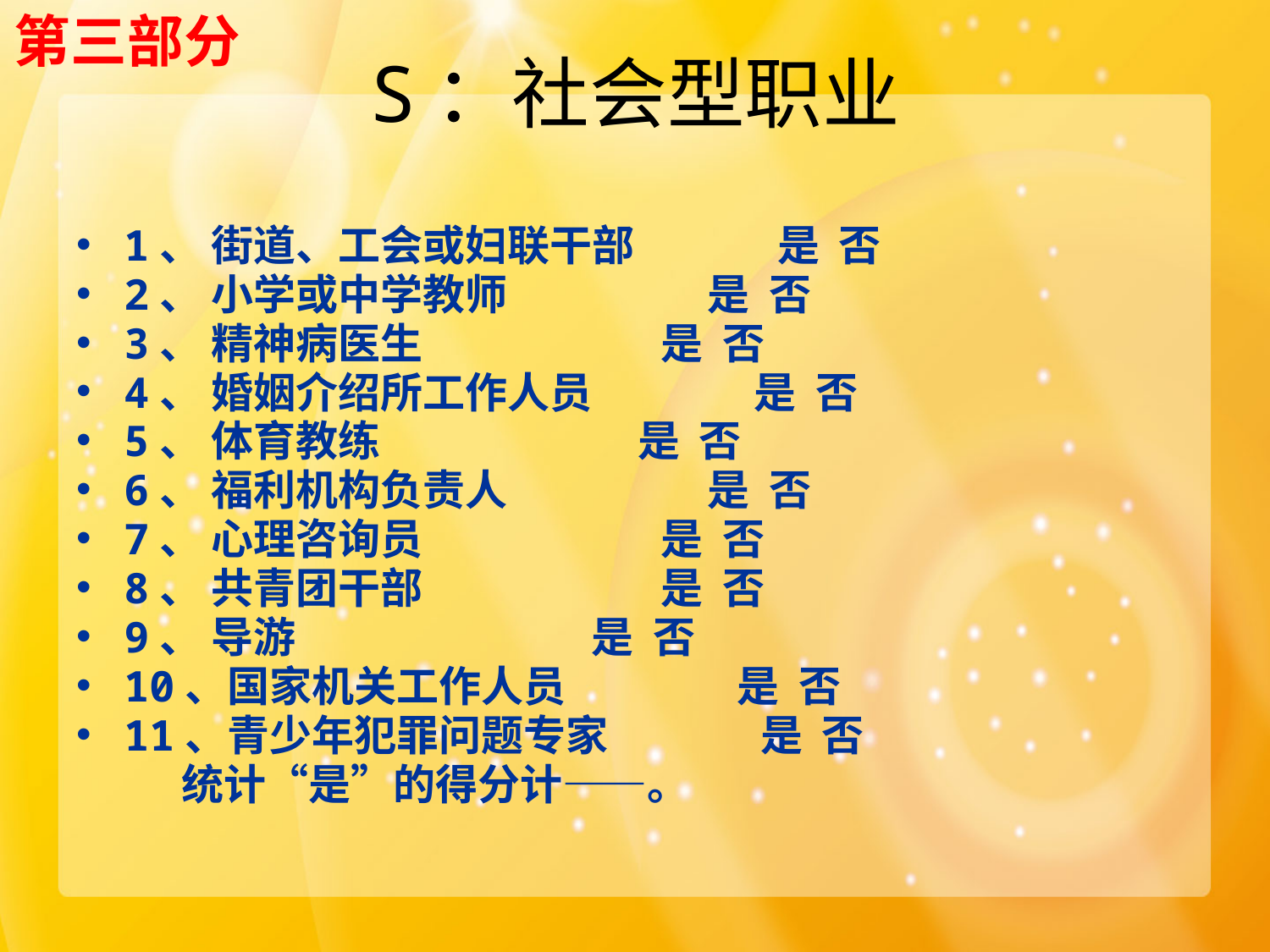

第三部分
# S：社会型职业
1、 街道、工会或妇联干部               是  否
2、 小学或中学教师                     是  否
3、 精神病医生                         是  否
4、 婚姻介绍所工作人员                 是  否
5、 体育教练                           是  否
6、 福利机构负责人                     是  否
7、 心理咨询员                         是  否
8、 共青团干部                         是  否
9、 导游                               是  否
10、国家机关工作人员                  是  否
11、青少年犯罪问题专家                是  否
          统计“是”的得分计——。